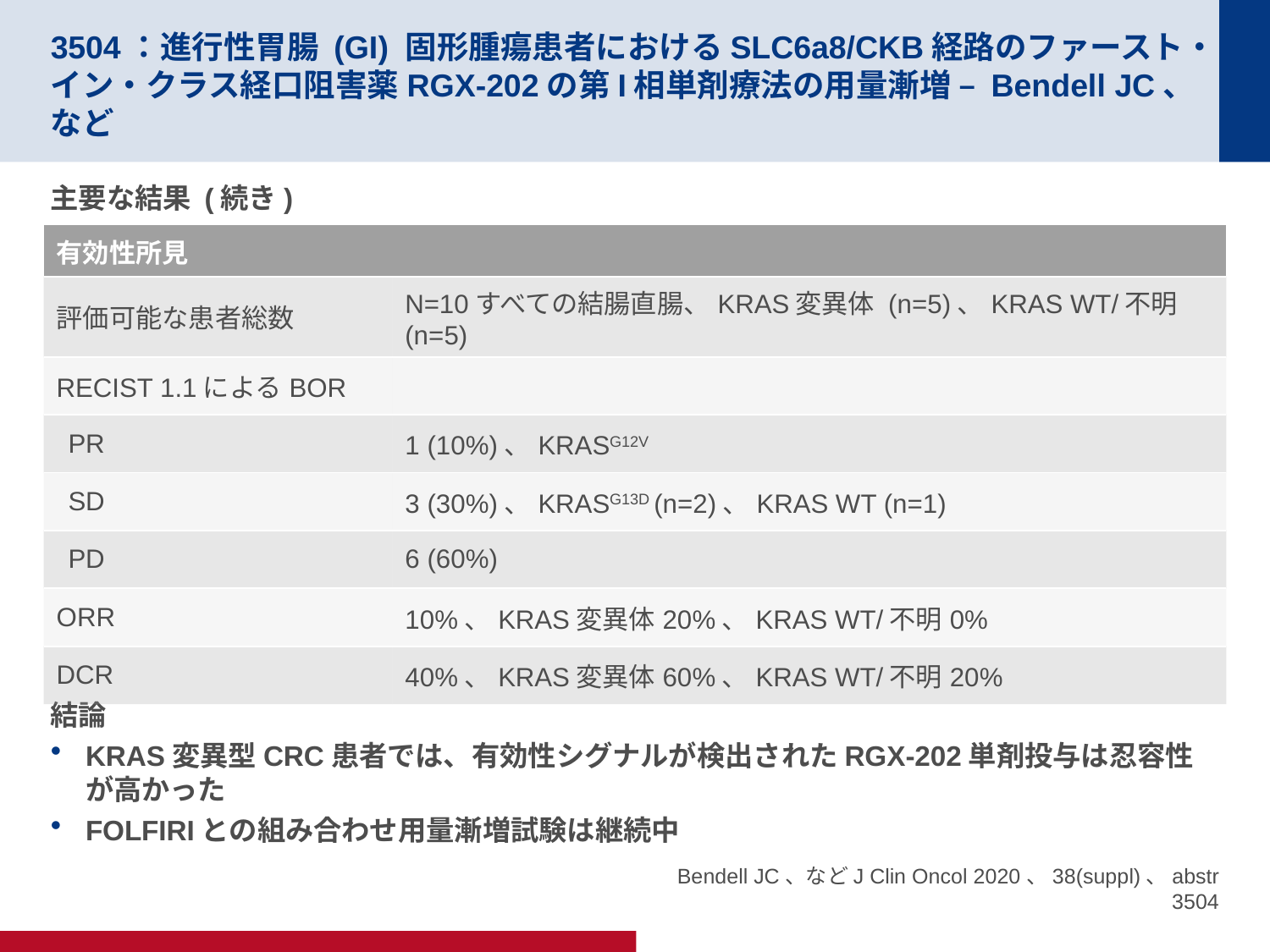

# 3504：進行性胃腸 (GI) 固形腫瘍患者におけるSLC6a8/CKB経路のファースト・イン・クラス経口阻害薬RGX-202の第I相単剤療法の用量漸増 – Bendell JC、など
主要な結果 (続き)
結論
KRAS変異型CRC患者では、有効性シグナルが検出されたRGX-202単剤投与は忍容性が高かった
FOLFIRIとの組み合わせ用量漸増試験は継続中
| 有効性所見 |  |
| --- | --- |
| 評価可能な患者総数 | N=10すべての結腸直腸、KRAS変異体 (n=5)、KRAS WT/不明 (n=5) |
| RECIST 1.1によるBOR |  |
| PR | 1 (10%)、KRASG12V |
| SD | 3 (30%)、KRASG13D (n=2)、KRAS WT (n=1) |
| PD | 6 (60%) |
| ORR | 10%、KRAS変異体20%、KRAS WT/不明0% |
| DCR | 40%、KRAS変異体60%、KRAS WT/不明20% |
Bendell JC、などJ Clin Oncol 2020、38(suppl)、abstr 3504